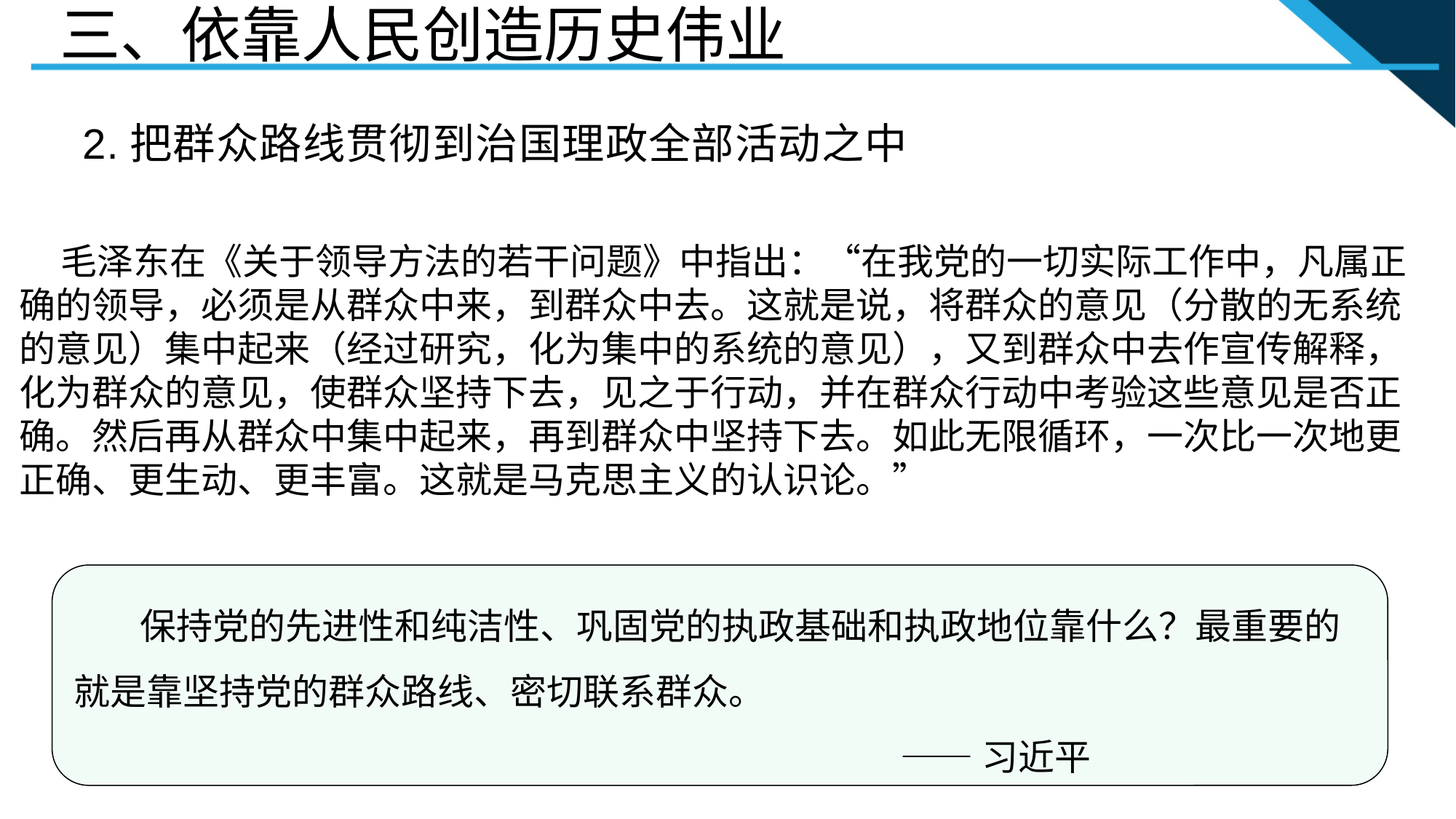

三、依靠人民创造历史伟业
    2.把群众路线贯彻到治国理政全部活动之中
    毛泽东在《关于领导方法的若干问题》中指出：“在我党的一切实际工作中，凡属正确的领导，必须是从群众中来，到群众中去。这就是说，将群众的意见（分散的无系统的意见）集中起来（经过研究，化为集中的系统的意见），又到群众中去作宣传解释，化为群众的意见，使群众坚持下去，见之于行动，并在群众行动中考验这些意见是否正确。然后再从群众中集中起来，再到群众中坚持下去。如此无限循环，一次比一次地更正确、更生动、更丰富。这就是马克思主义的认识论。”
       保持党的先进性和纯洁性、巩固党的执政基础和执政地位靠什么？最重要的就是靠坚持党的群众路线、密切联系群众。
                                                                                                     ——习近平